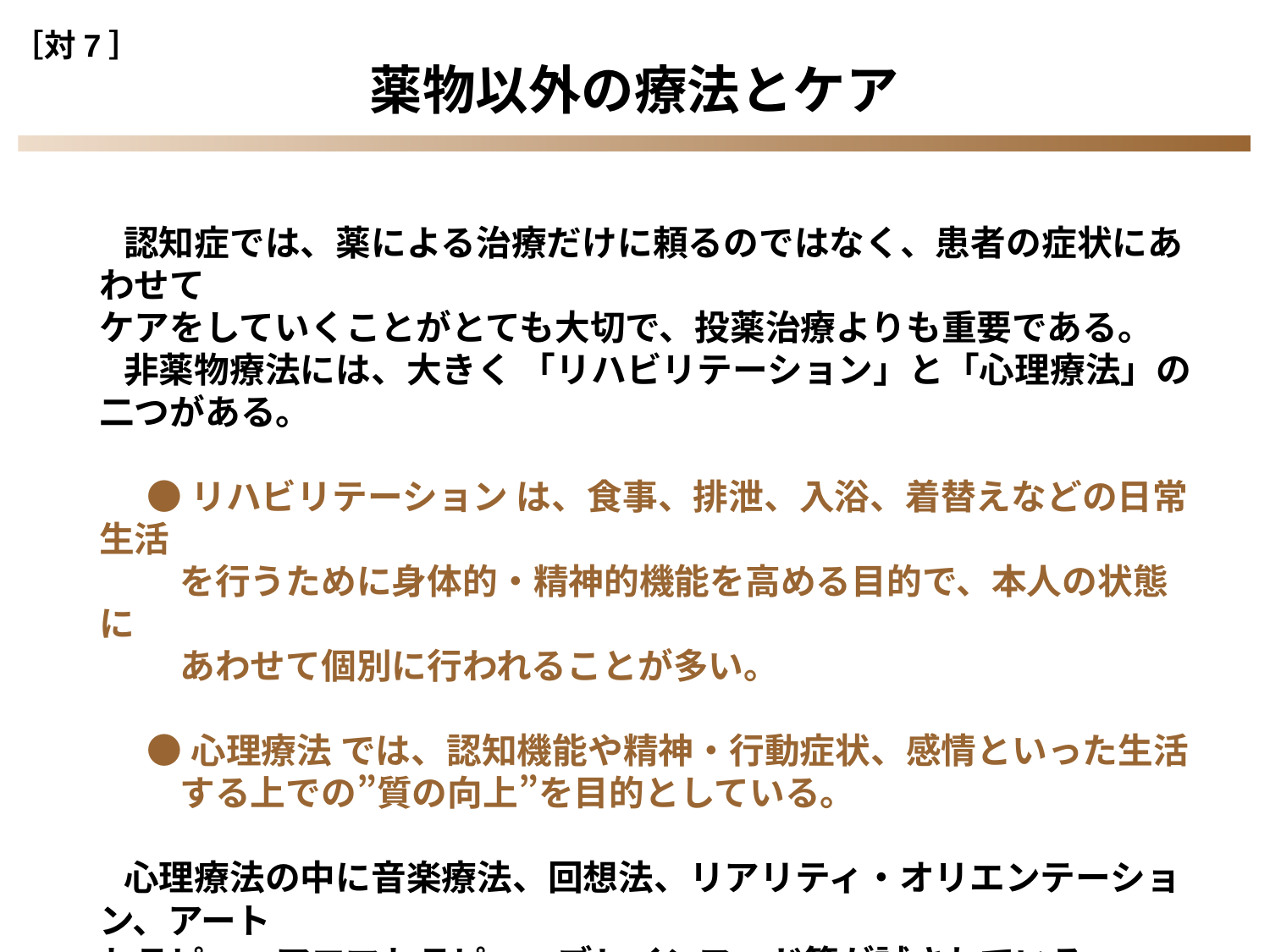

［対7］
薬物以外の療法とケア

  認知症では、薬による治療だけに頼るのではなく、患者の症状にあわせて
ケアをしていくことがとても大切で、投薬治療よりも重要である。
  非薬物療法には、大きく 「リハビリテーション」と「心理療法」の二つがある。

      ●リハビリテーション は、食事、排泄、入浴、着替えなどの日常生活
         を行うために身体的・精神的機能を高める目的で、本人の状態に
         あわせて個別に行われることが多い。

      ●心理療法 では、認知機能や精神・行動症状、感情といった生活
         する上での”質の向上”を目的としている。

  心理療法の中に音楽療法、回想法、リアリティ・オリエンテーション、アート
セラピー、アロマセラピー、ブレインフード等が試されている。
  エビデンスが薄く、今後のデータ収集により有効治療かどうかが判断される。